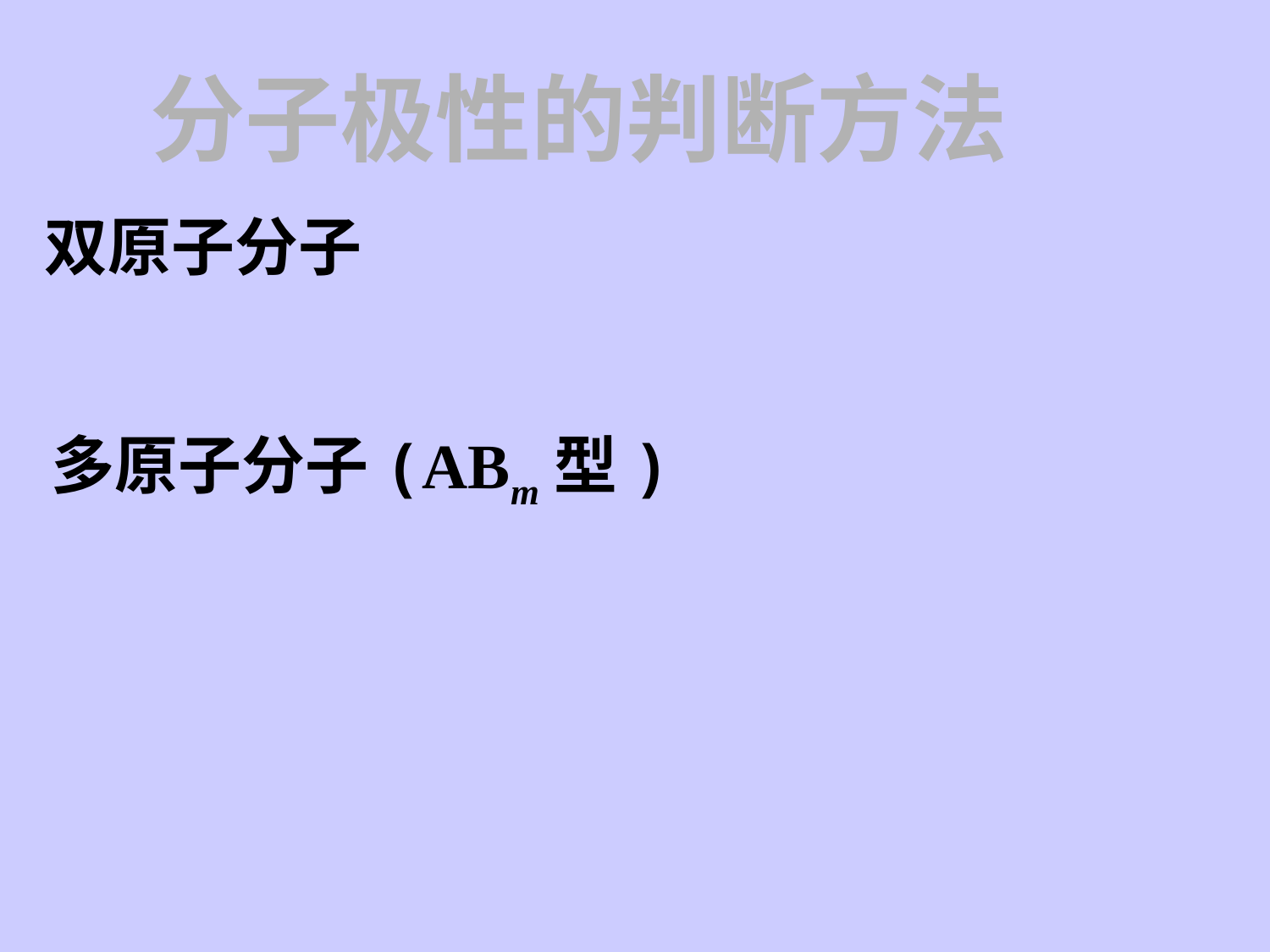

分子极性的判断方法
双原子分子
取决于成键原子之间的共价键是否有极性
多原子分子(ABm型)
取决于分子的空间构型